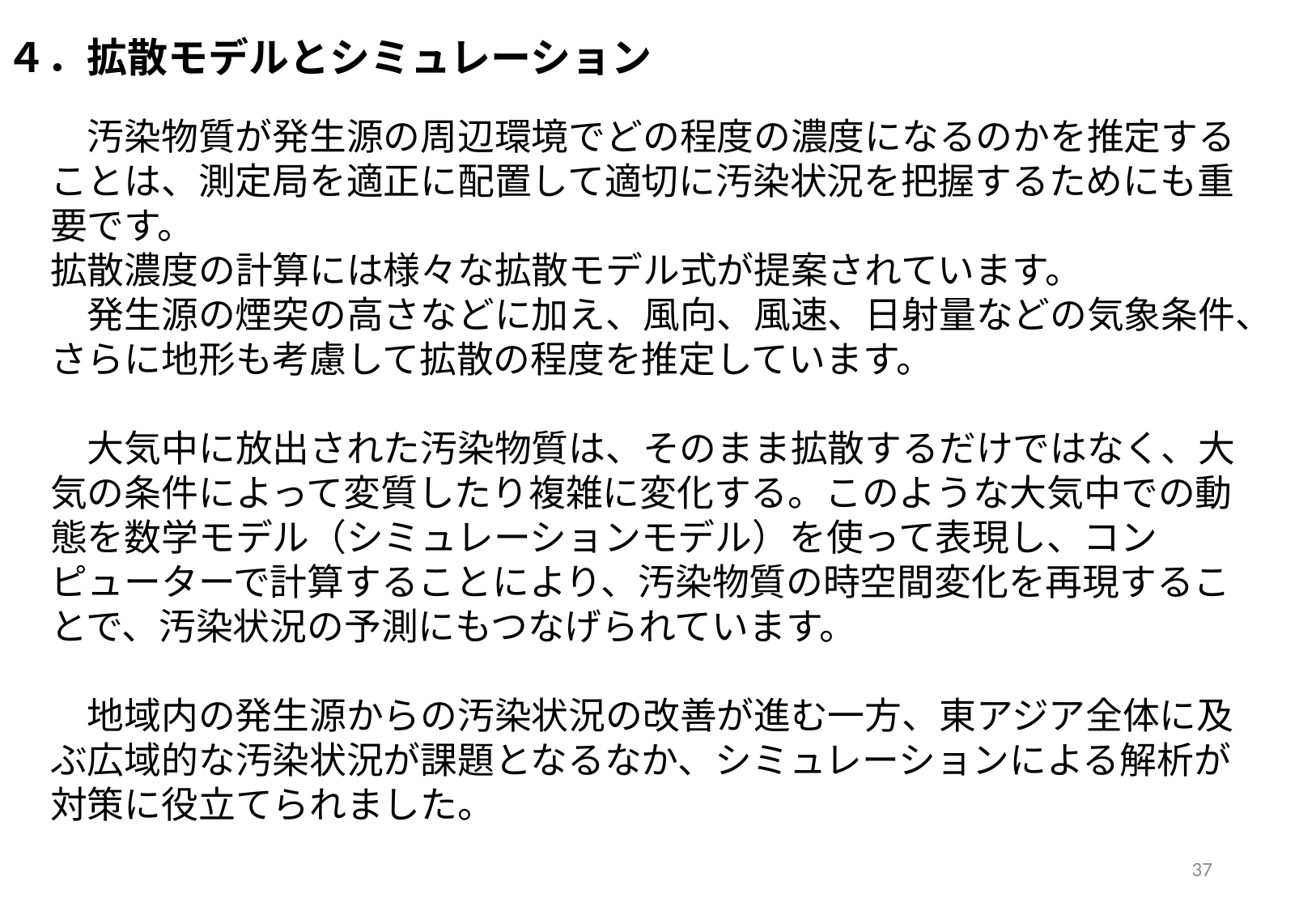

４．拡散モデルとシミュレーション
　汚染物質が発生源の周辺環境でどの程度の濃度になるのかを推定することは、測定局を適正に配置して適切に汚染状況を把握するためにも重要です。
拡散濃度の計算には様々な拡散モデル式が提案されています。
　発生源の煙突の高さなどに加え、風向、風速、日射量などの気象条件、さらに地形も考慮して拡散の程度を推定しています。

　大気中に放出された汚染物質は、そのまま拡散するだけではなく、大気の条件によって変質したり複雑に変化する。このような大気中での動態を数学モデル（シミュレーションモデル）を使って表現し、コンピューターで計算することにより、汚染物質の時空間変化を再現することで、汚染状況の予測にもつなげられています。

　地域内の発生源からの汚染状況の改善が進む一方、東アジア全体に及ぶ広域的な汚染状況が課題となるなか、シミュレーションによる解析が対策に役立てられました。

37